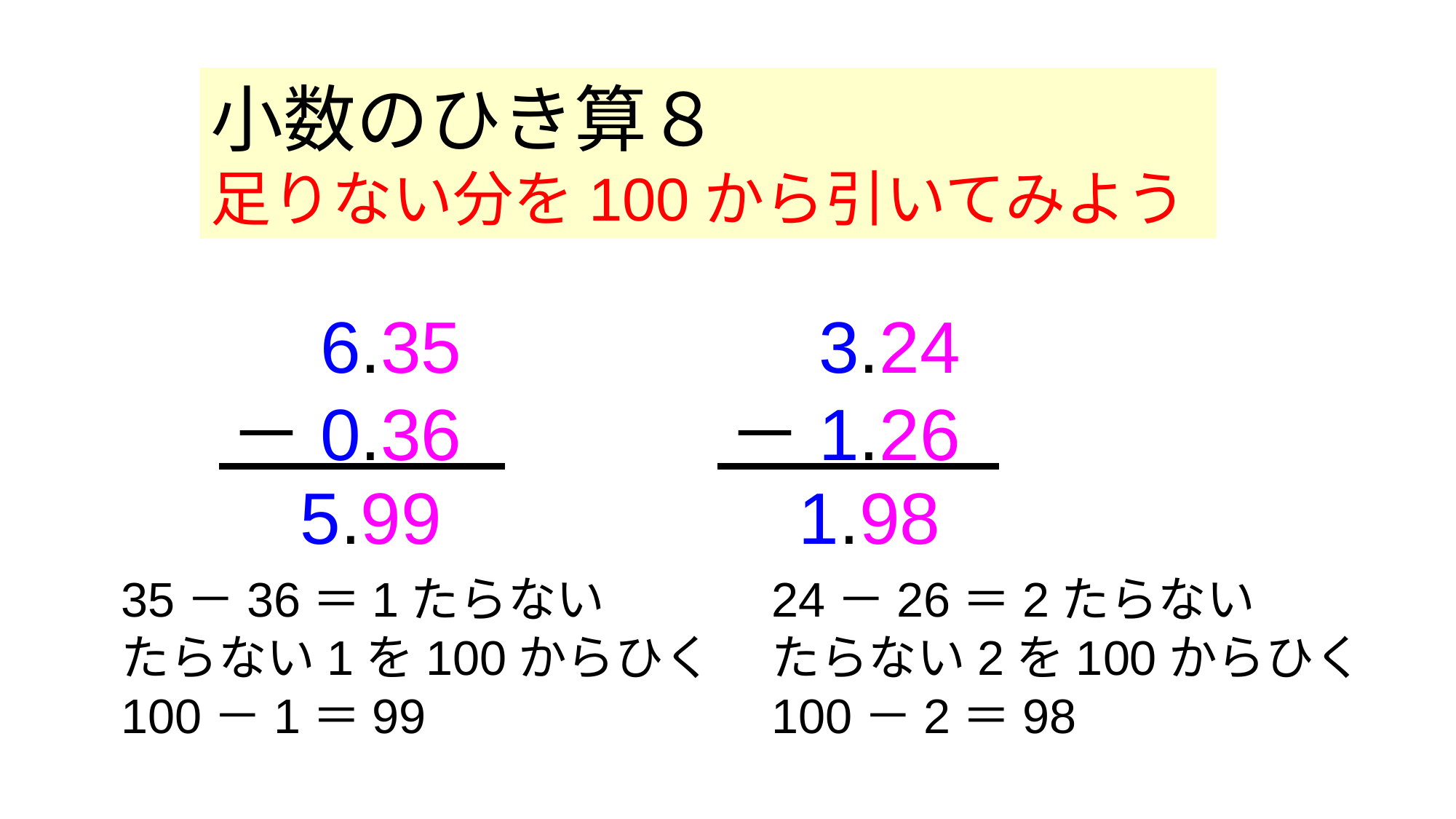

小数のひき算８
足りない分を100から引いてみよう
　6.35
－0.36
　3.24
－1.26
5.99
1.98
35－36＝1たらない
たらない1を100からひく
100－1＝99
24－26＝2たらない
たらない2を100からひく
100－2＝98